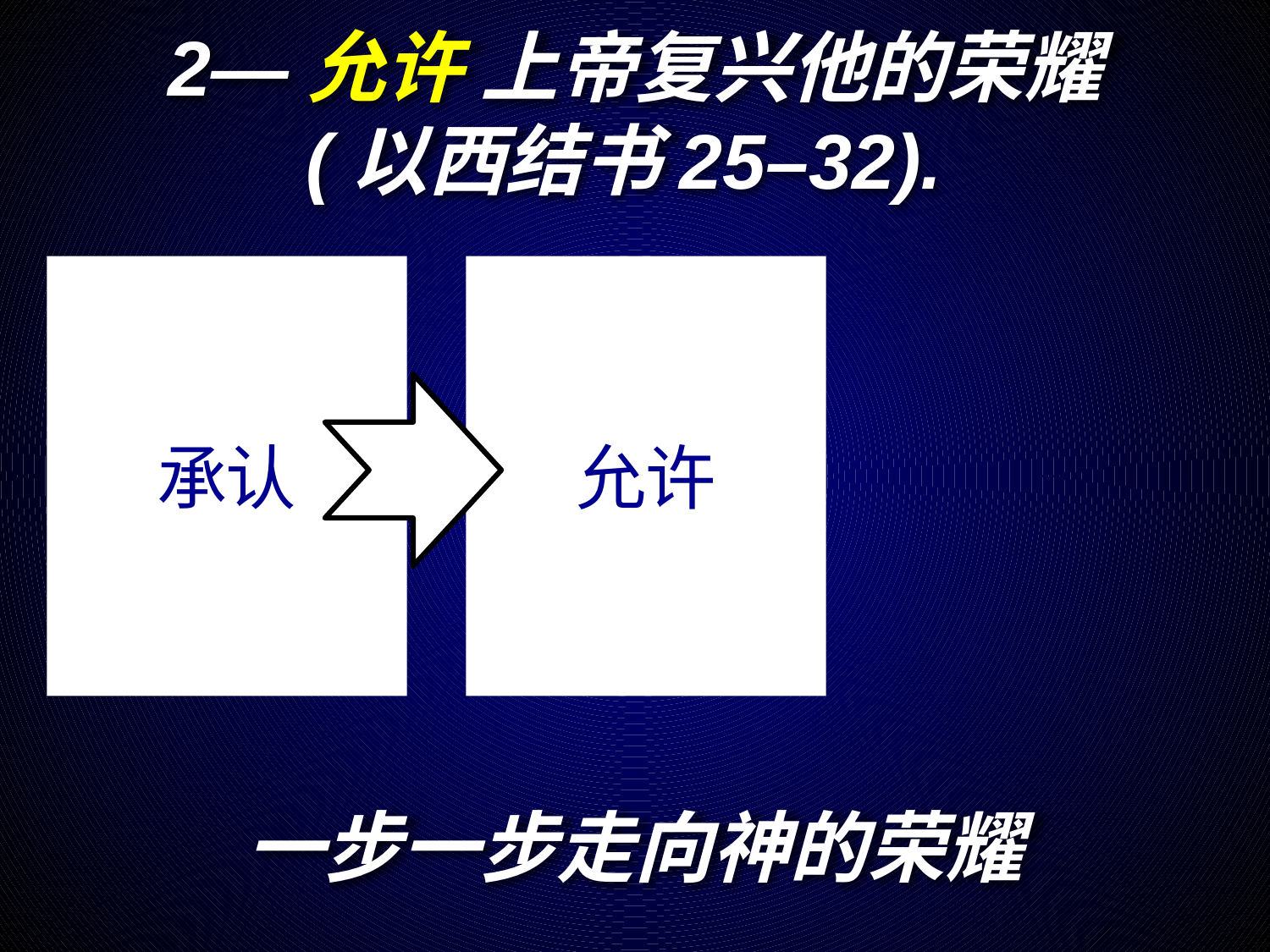

2—允许 上帝复兴他的荣耀
(以西结书25–32).
承认
允许

# 一步一步走向神的荣耀